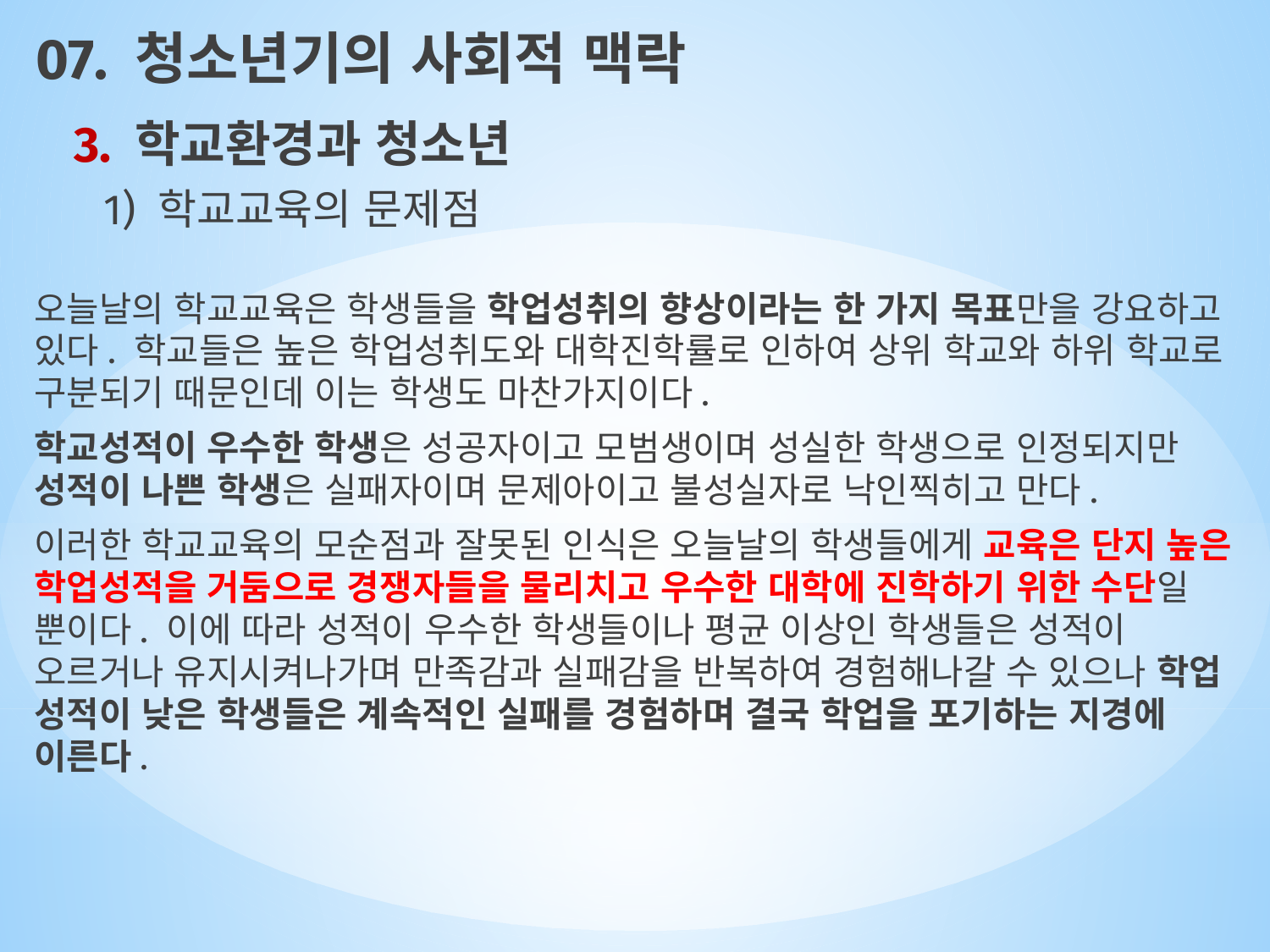

07. 청소년기의 사회적 맥락
3. 학교환경과 청소년

1) 학교교육의 문제점
오늘날의 학교교육은 학생들을 학업성취의 향상이라는 한 가지 목표만을 강요하고 있다. 학교들은 높은 학업성취도와 대학진학률로 인하여 상위 학교와 하위 학교로 구분되기 때문인데 이는 학생도 마찬가지이다.
학교성적이 우수한 학생은 성공자이고 모범생이며 성실한 학생으로 인정되지만 성적이 나쁜 학생은 실패자이며 문제아이고 불성실자로 낙인찍히고 만다.
이러한 학교교육의 모순점과 잘못된 인식은 오늘날의 학생들에게 교육은 단지 높은 학업성적을 거둠으로 경쟁자들을 물리치고 우수한 대학에 진학하기 위한 수단일 뿐이다. 이에 따라 성적이 우수한 학생들이나 평균 이상인 학생들은 성적이 오르거나 유지시켜나가며 만족감과 실패감을 반복하여 경험해나갈 수 있으나 학업 성적이 낮은 학생들은 계속적인 실패를 경험하며 결국 학업을 포기하는 지경에 이른다.